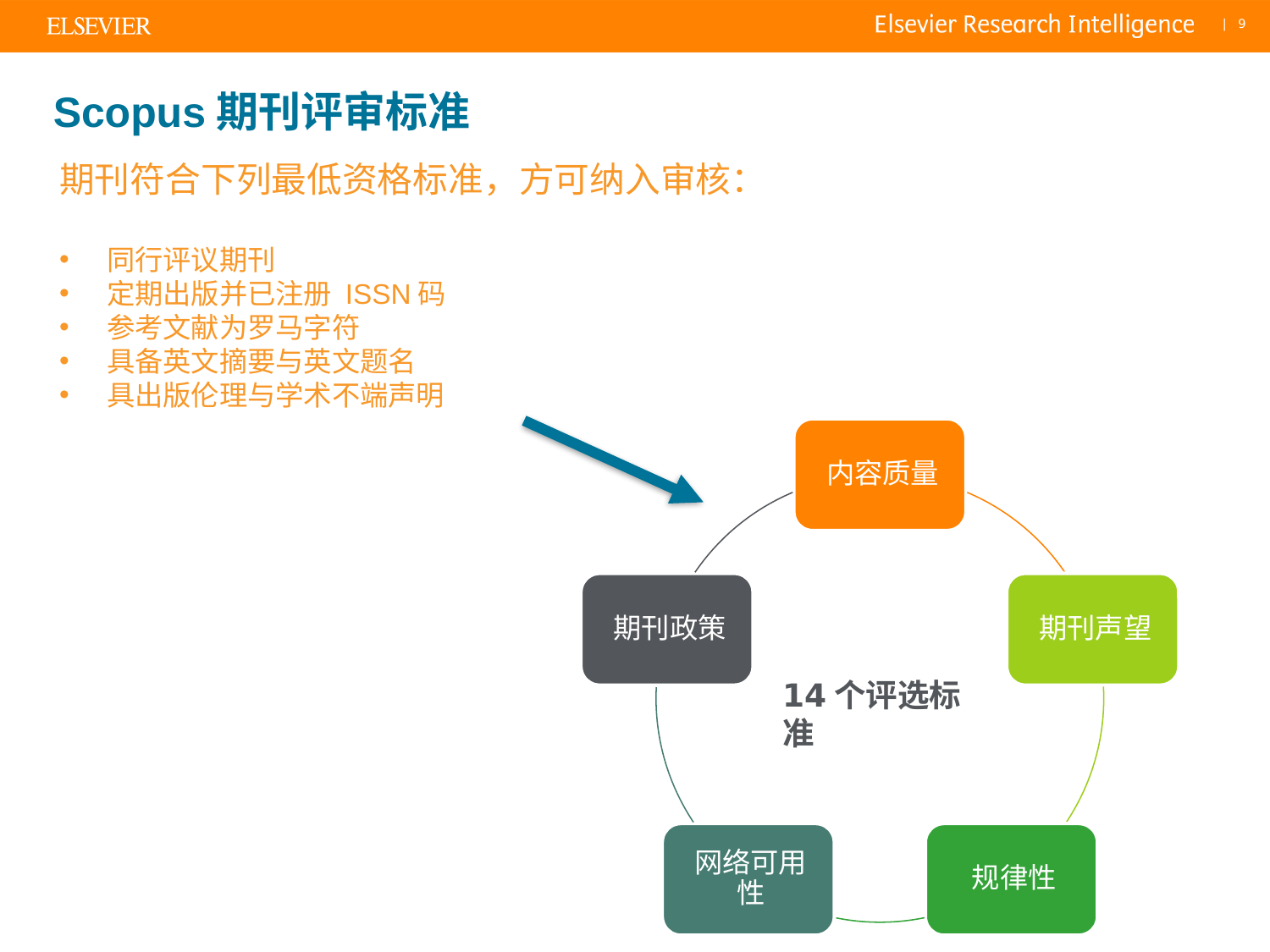

# Scopus期刊评审标准
期刊符合下列最低资格标准，方可纳入审核：

同行评议期刊
定期出版并已注册 ISSN码
参考文献为罗马字符
具备英文摘要与英文题名
具出版伦理与学术不端声明
内容质量
期刊声望
规律性
网络可用性
期刊政策
14个评选标准